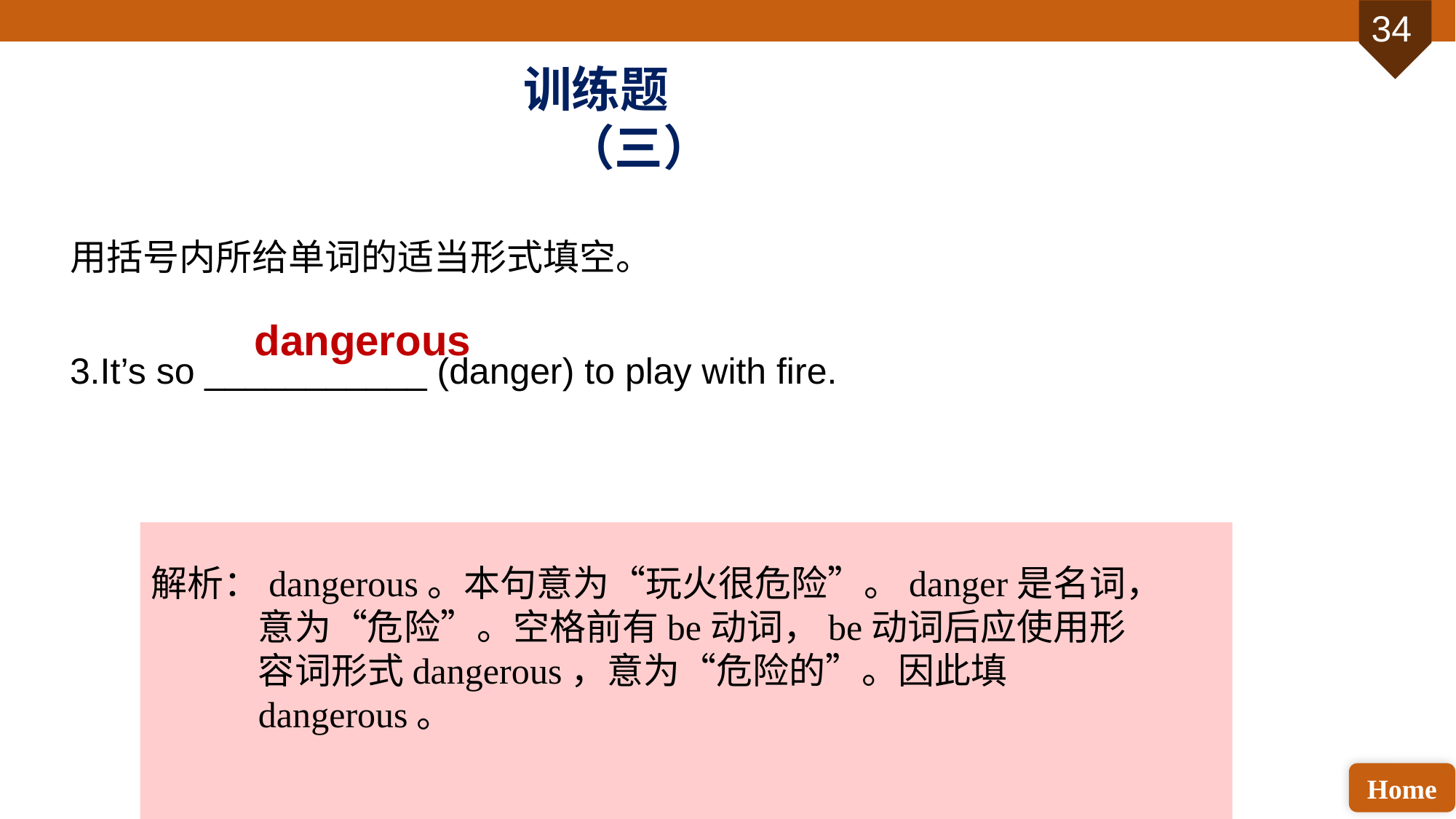

训练题（三）
用括号内所给单词的适当形式填空。

3.It’s so ___________ (danger) to play with fire.
dangerous

解析：dangerous。本句意为“玩火很危险”。danger是名词，意为“危险”。空格前有be动词，be动词后应使用形容词形式dangerous，意为“危险的”。因此填dangerous。